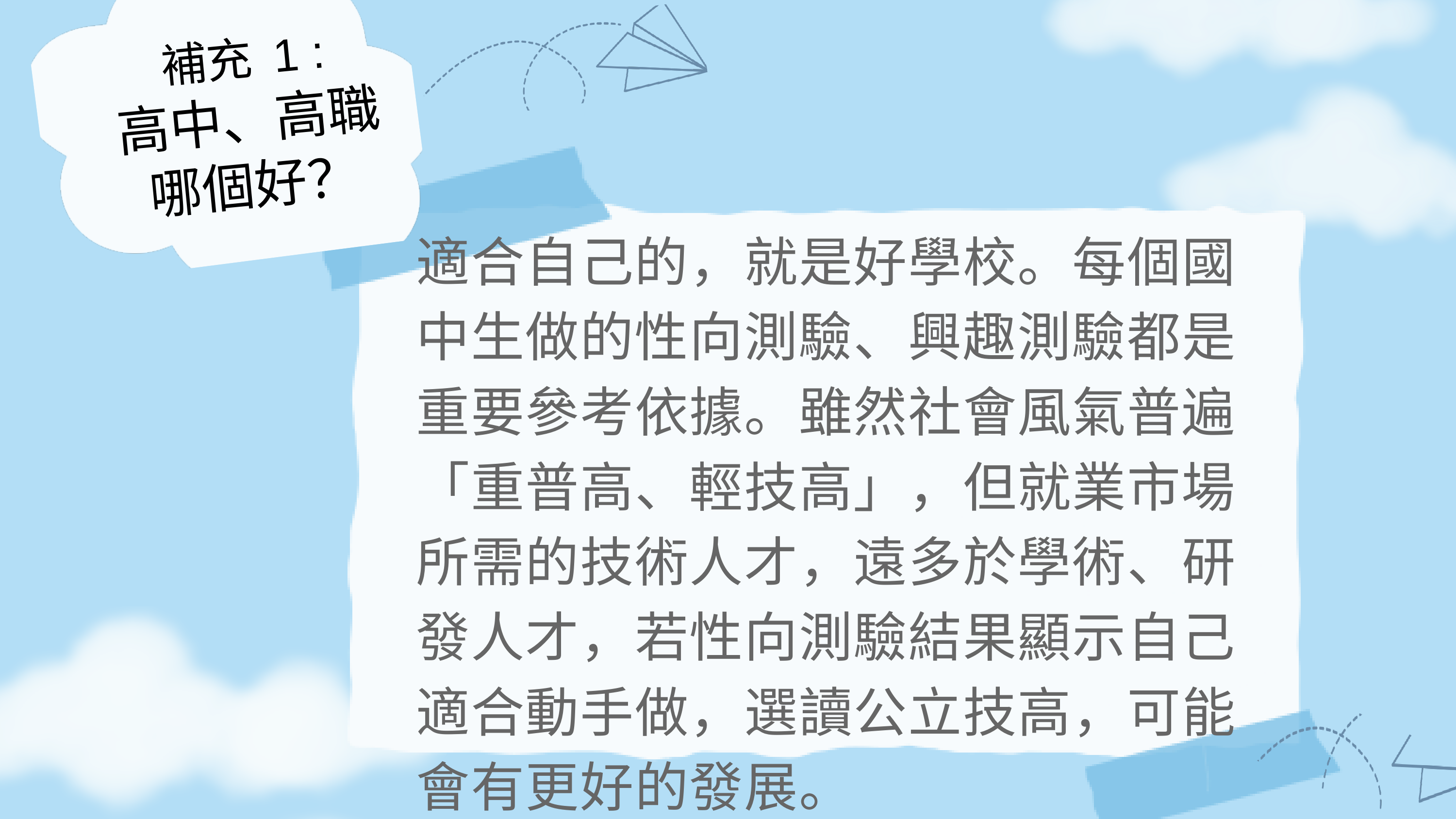

補充 1 :
高中、高職哪個好？

適合自己的，就是好學校。每個國中生做的性向測驗、興趣測驗都是重要參考依據。雖然社會風氣普遍「重普高、輕技高」，但就業市場所需的技術人才，遠多於學術、研發人才，若性向測驗結果顯示自己適合動手做，選讀公立技高，可能會有更好的發展。